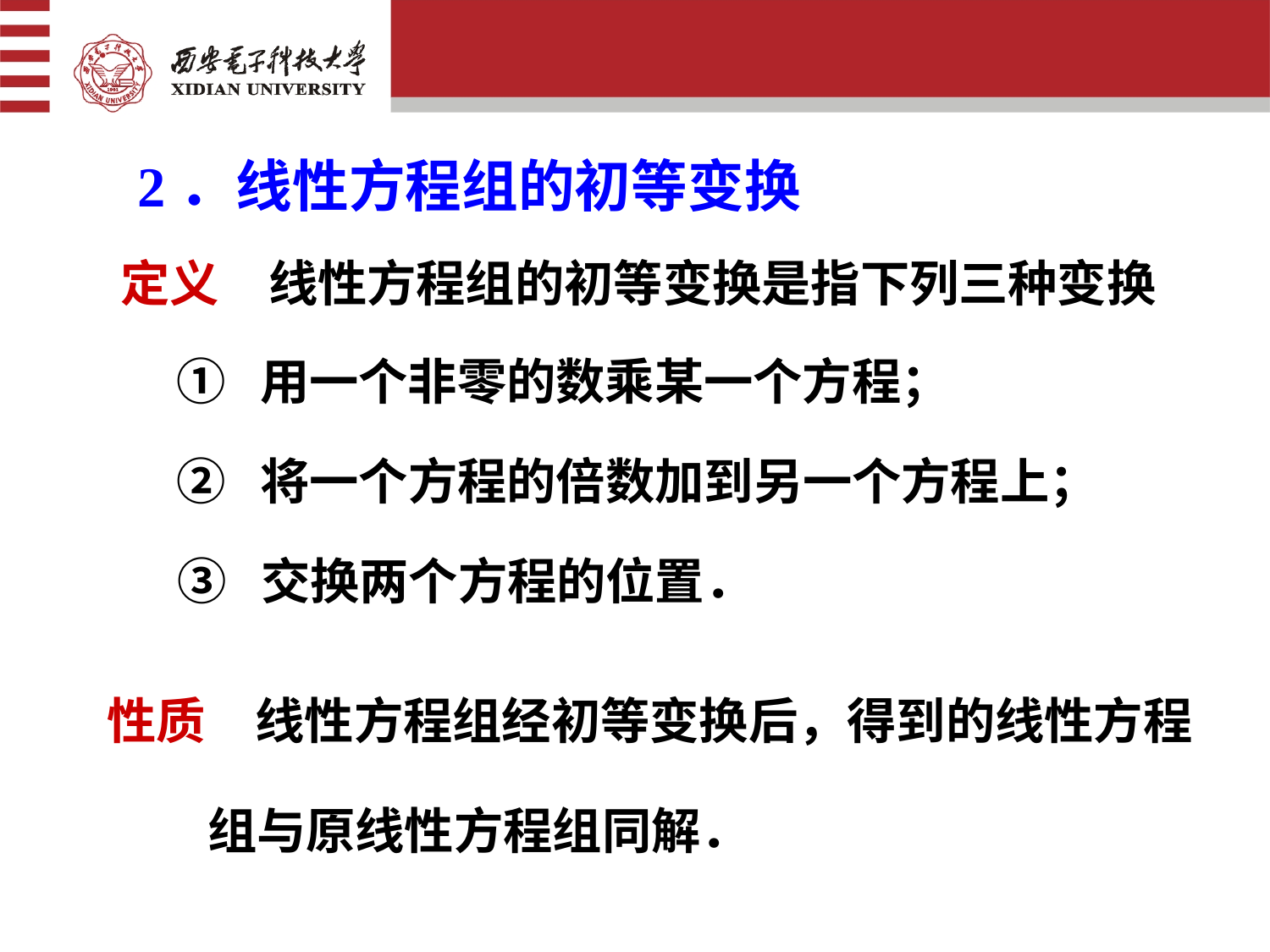

2．线性方程组的初等变换
定义　线性方程组的初等变换是指下列三种变换
①  用一个非零的数乘某一个方程；
②  将一个方程的倍数加到另一个方程上；
③  交换两个方程的位置．
性质　线性方程组经初等变换后，得到的线性方程
组与原线性方程组同解．